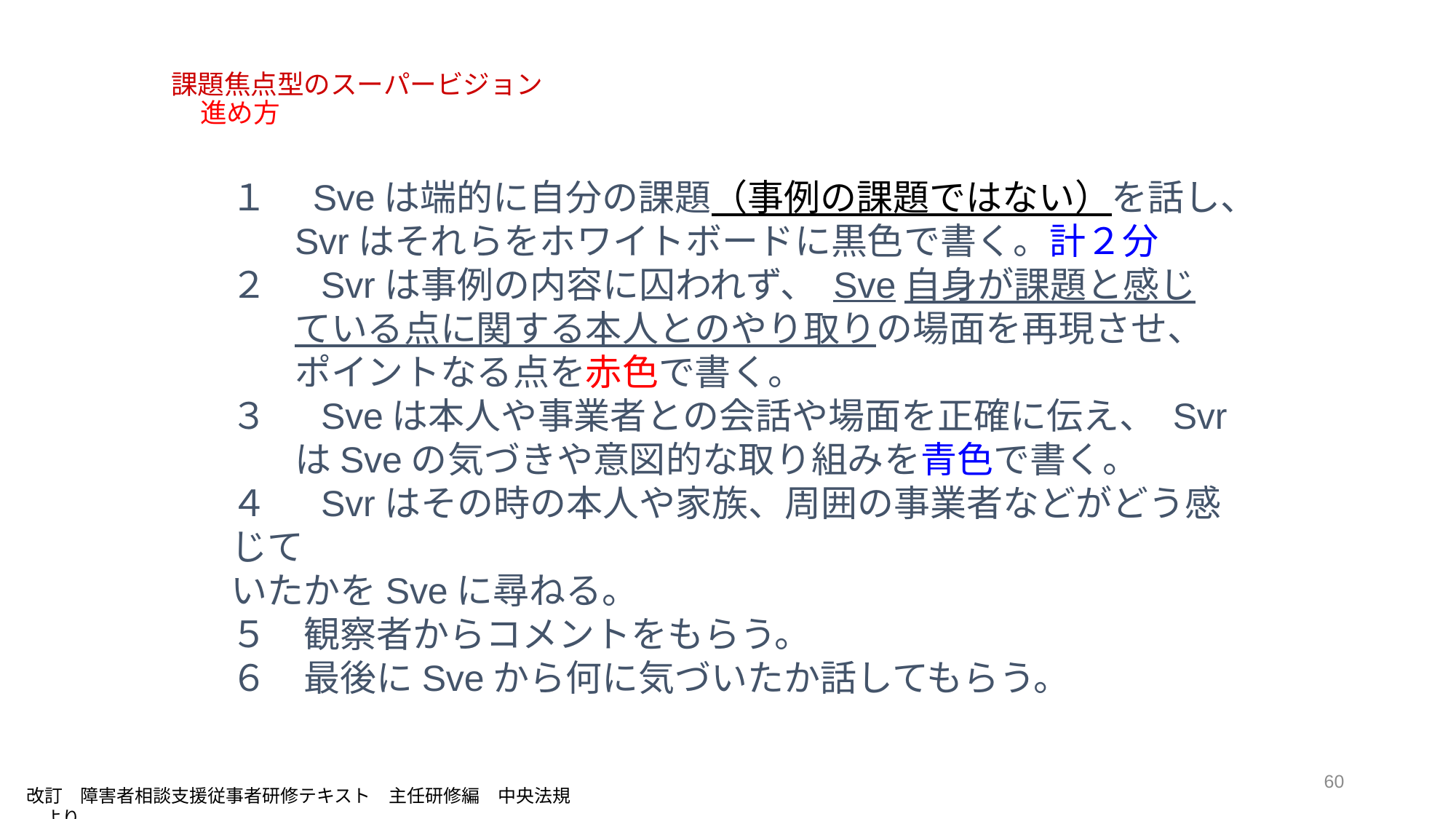

課題焦点型のスーパービジョン　
　　進め方
１　Sveは端的に自分の課題（事例の課題ではない）を話し、Svrはそれらをホワイトボードに黒色で書く。計２分
２　 Svrは事例の内容に囚われず、 Sve自身が課題と感じている点に関する本人とのやり取りの場面を再現させ、ポイントなる点を赤色で書く。
３　 Sveは本人や事業者との会話や場面を正確に伝え、 SvrはSveの気づきや意図的な取り組みを青色で書く。
４　 Svrはその時の本人や家族、周囲の事業者などがどう感じて
いたかをSveに尋ねる。
５　観察者からコメントをもらう。
６　最後にSveから何に気づいたか話してもらう。
60
改訂　障害者相談支援従事者研修テキスト　主任研修編　中央法規　より